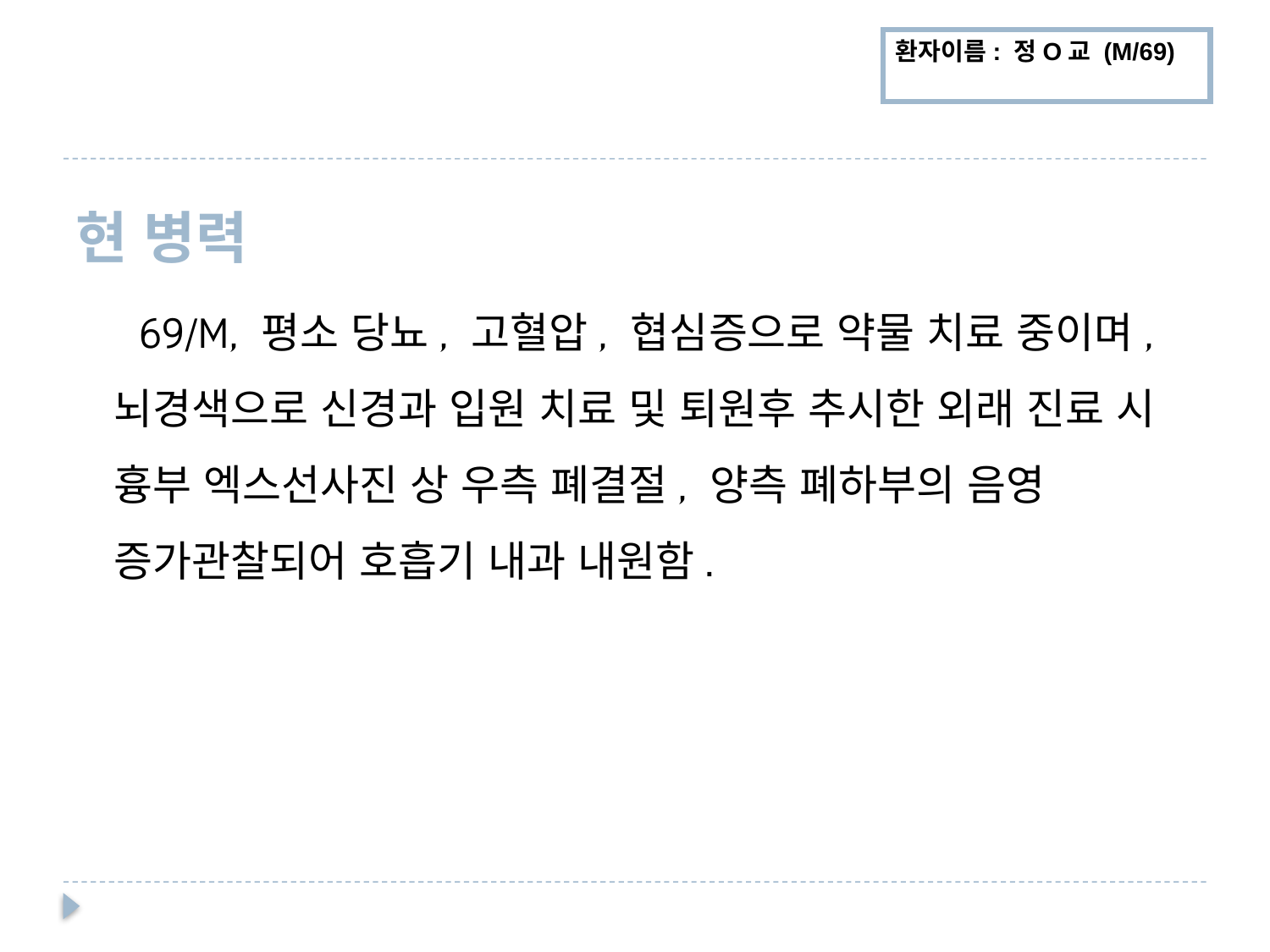

#
환자이름: 정O교 (M/69)
현 병력
     69/M, 평소 당뇨, 고혈압, 협심증으로 약물 치료 중이며, 뇌경색으로 신경과 입원 치료 및 퇴원후 추시한 외래 진료 시 흉부 엑스선사진 상 우측 폐결절, 양측 폐하부의 음영 증가관찰되어 호흡기 내과 내원함.